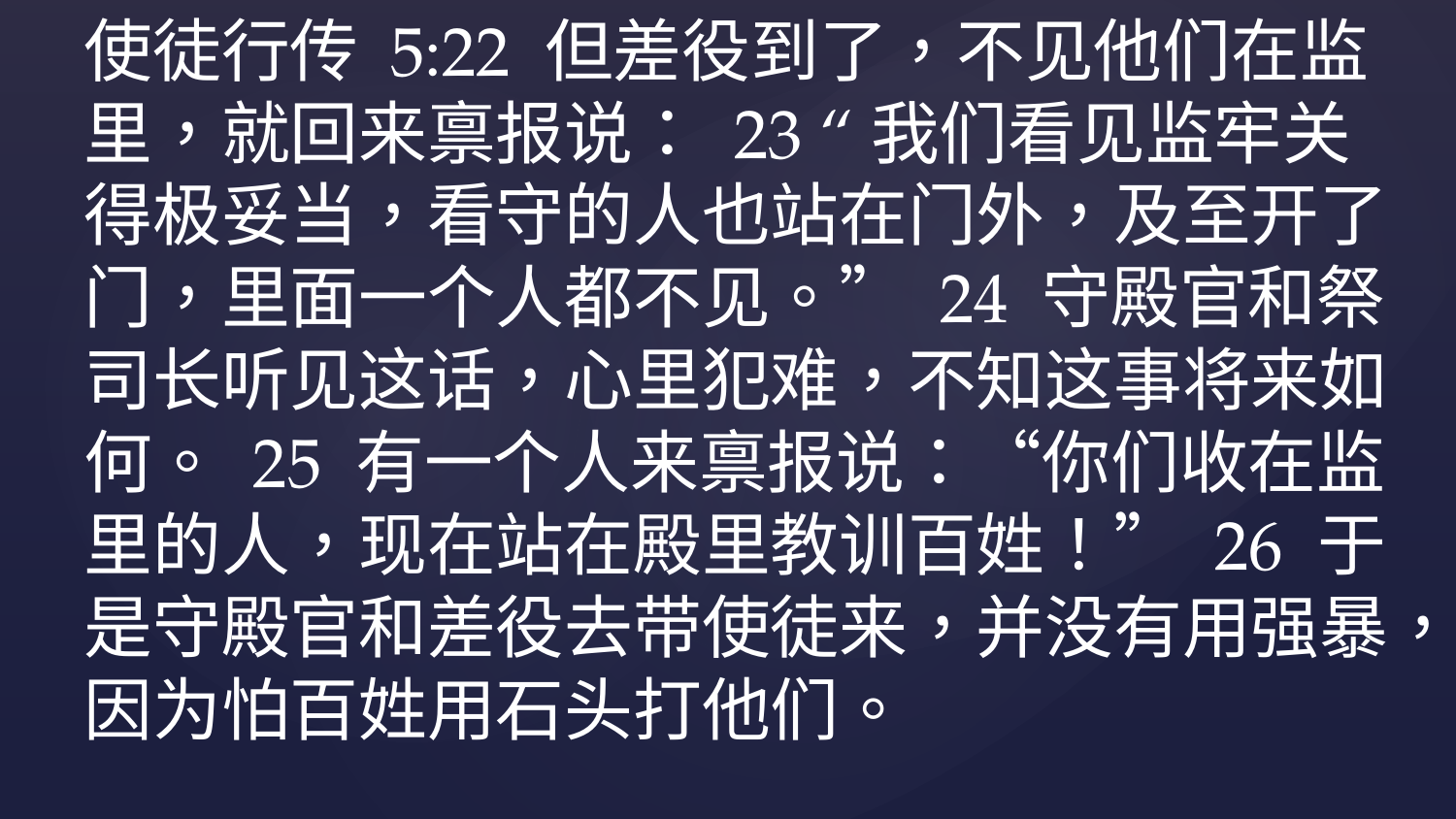

使徒行传 5:22 但差役到了，不见他们在监里，就回来禀报说： 23 “我们看见监牢关得极妥当，看守的人也站在门外，及至开了门，里面一个人都不见。” 24 守殿官和祭司长听见这话，心里犯难，不知这事将来如何。 25 有一个人来禀报说：“你们收在监里的人，现在站在殿里教训百姓！” 26 于是守殿官和差役去带使徒来，并没有用强暴，因为怕百姓用石头打他们。